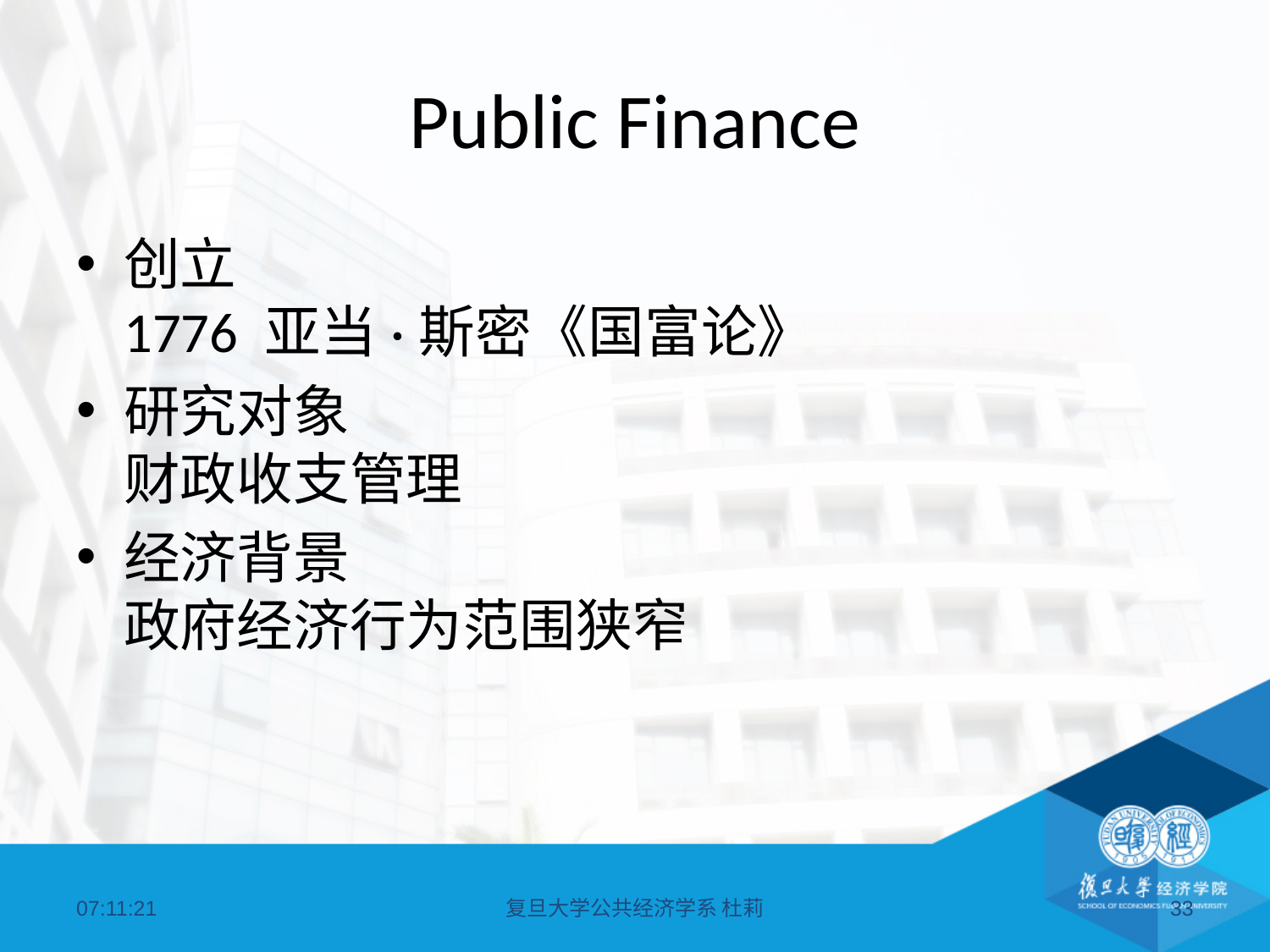

# Public Finance
创立
1776 亚当·斯密《国富论》
研究对象
财政收支管理
经济背景
政府经济行为范围狭窄

07:11:21
复旦大学公共经济学系 杜莉
33